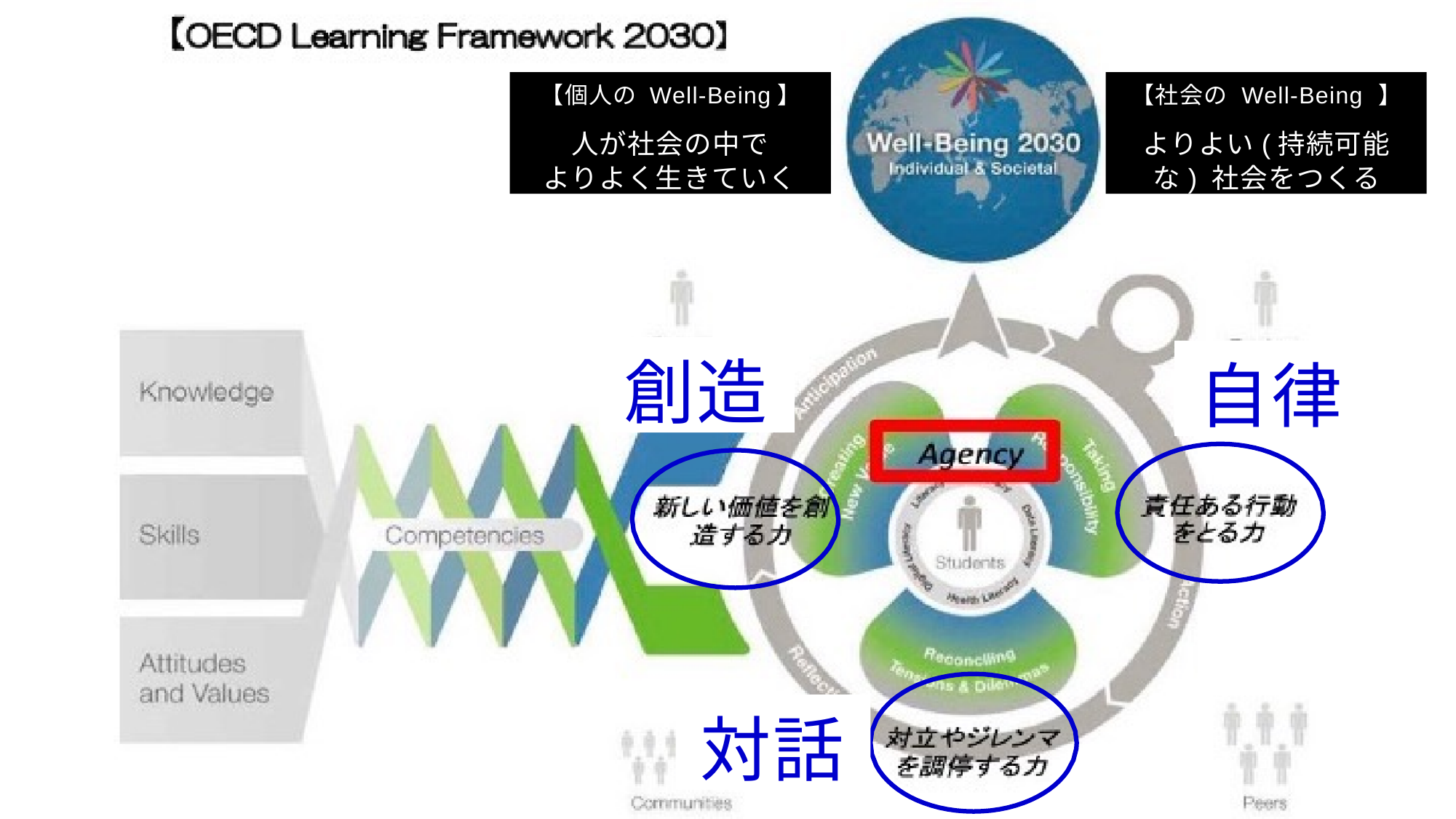

【個人の Well-Being】

人が社会の中で よりよく生きていく
【社会の Well-Being 】

よりよい(持続可能な) 社会をつくる
創造
自律
対話